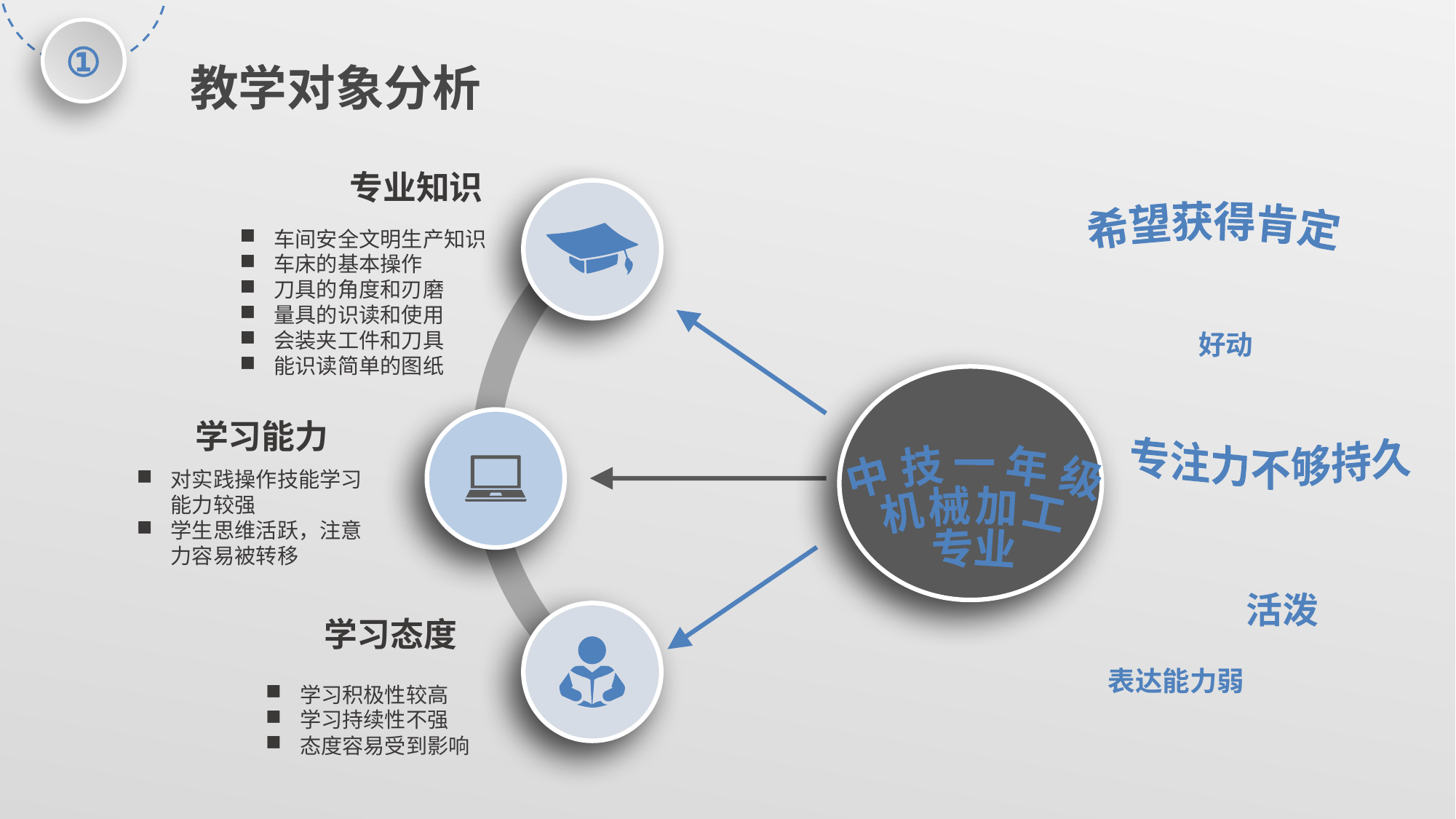

①
教学对象分析
专业知识

车间安全文明生产知识
车床的基本操作
刀具的角度和刃磨
量具的识读和使用
会装夹工件和刀具
能识读简单的图纸
希望获得肯定

好动

中技一年级
机械加工
专业
学习能力

专注力不够持久
对实践操作技能学习能力较强
学生思维活跃，注意力容易被转移

活泼

学习态度
表达能力弱
学习积极性较高
学习持续性不强
态度容易受到影响